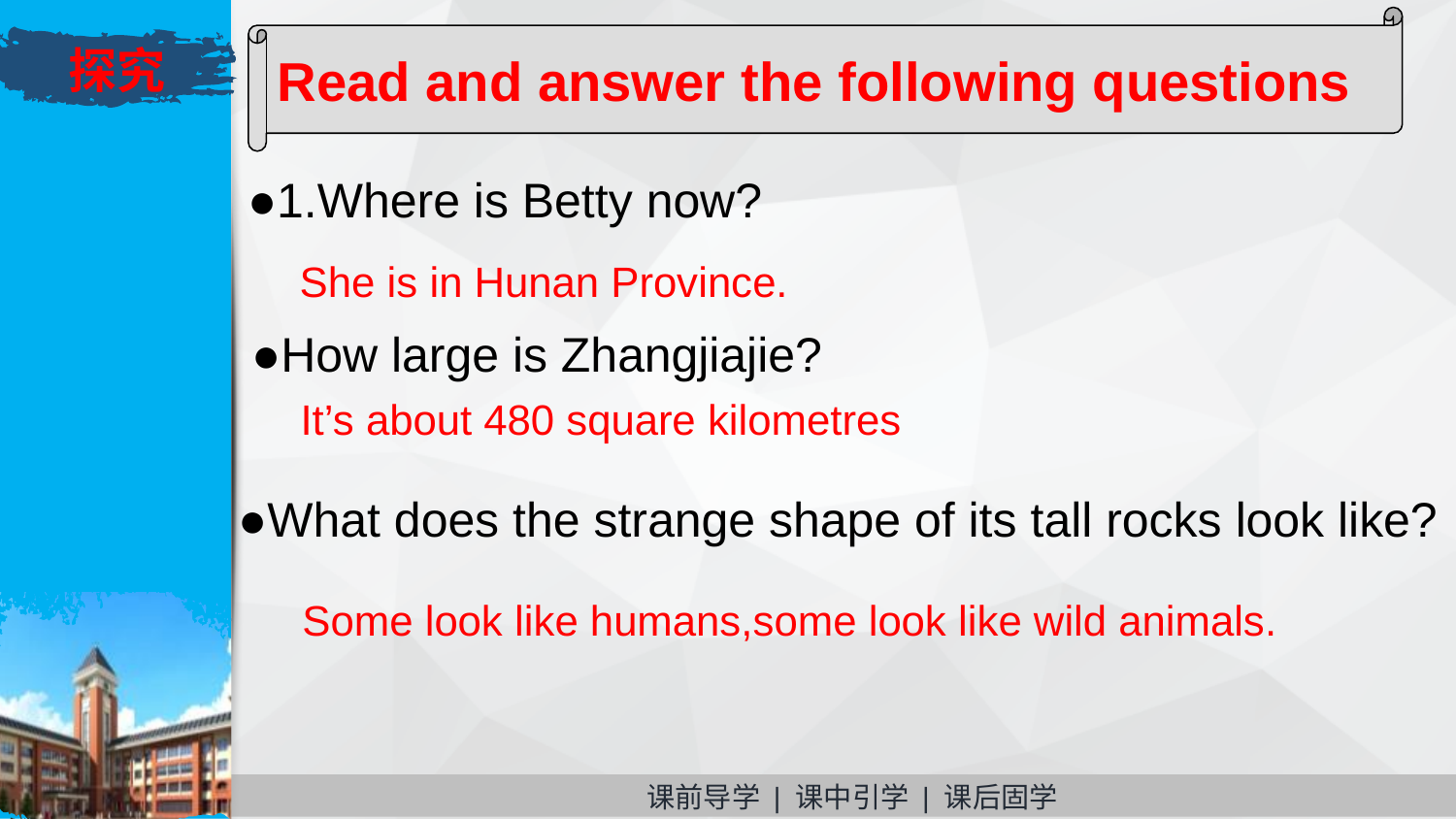

Read and answer the following questions

探究
●1.Where is Betty now?
She is in Hunan Province.
●How large is Zhangjiajie?
It’s about 480 square kilometres
●What does the strange shape of its tall rocks look like?
Some look like humans,some look like wild animals.